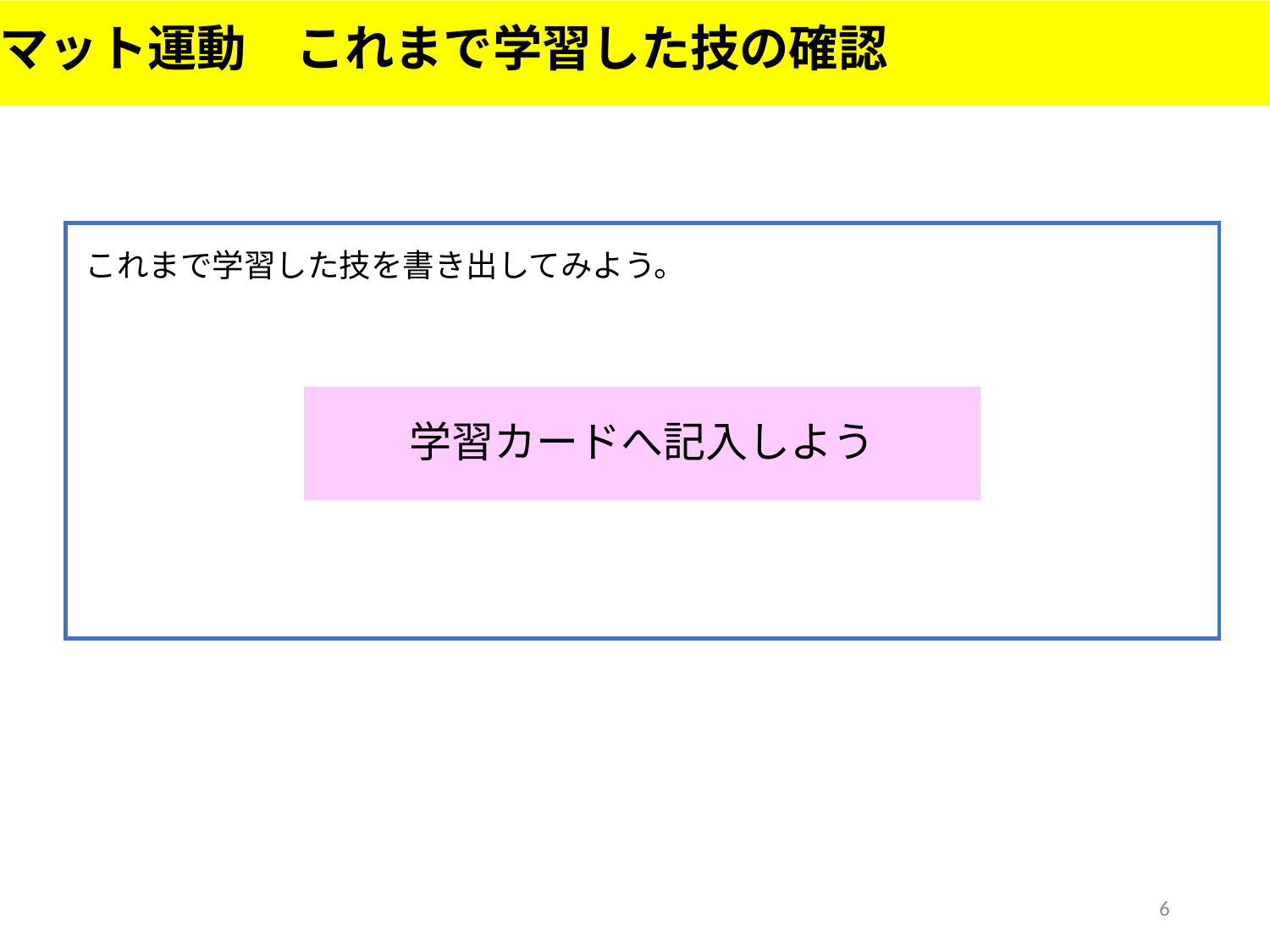

マット運動　これまで学習した技の確認
これまで学習した技を書き出してみよう。

学習カードへ記入しよう
6